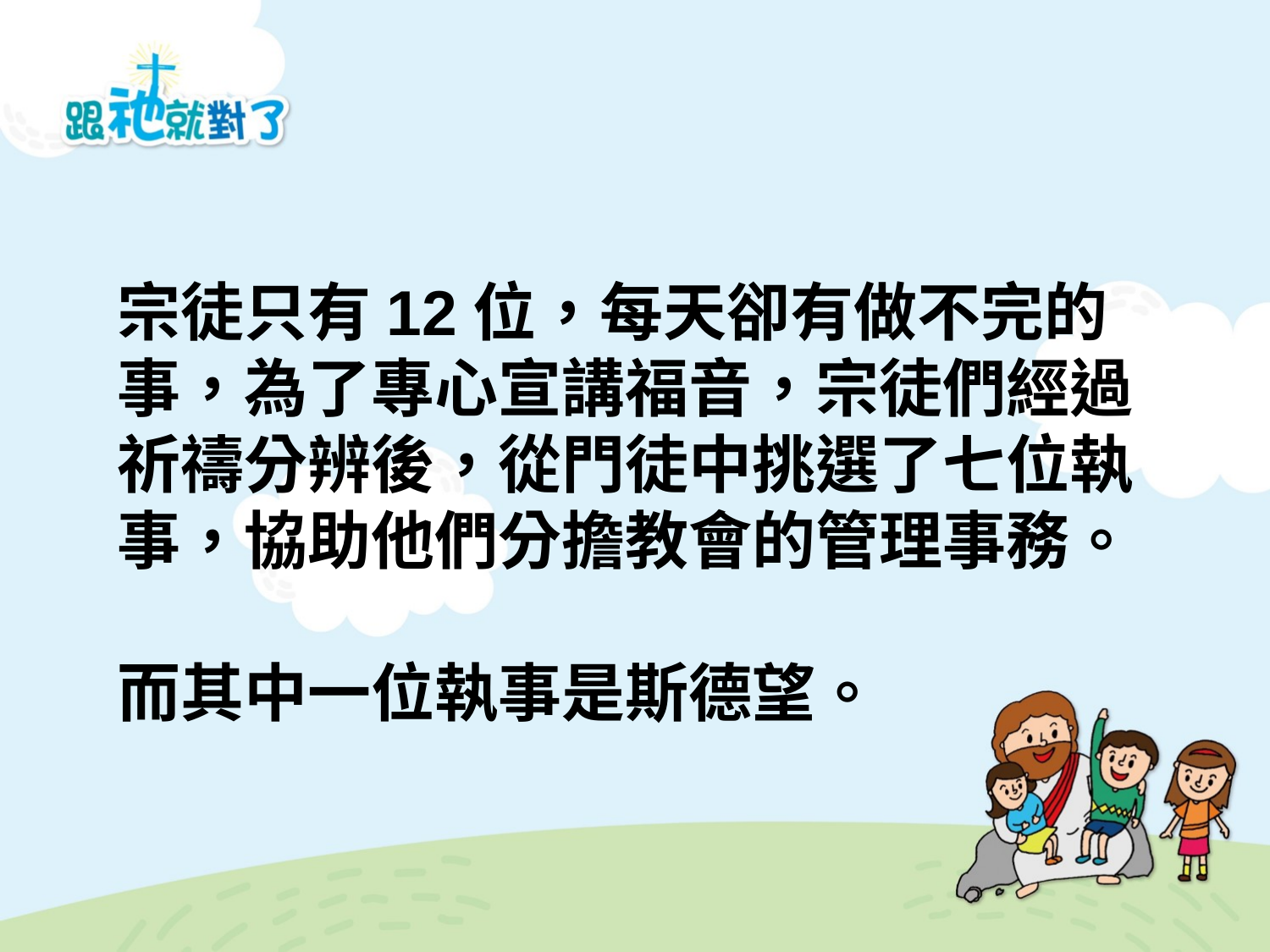

宗徒只有12位，每天卻有做不完的事，為了專心宣講福音，宗徒們經過祈禱分辨後，從門徒中挑選了七位執事，協助他們分擔教會的管理事務。

而其中一位執事是斯德望。